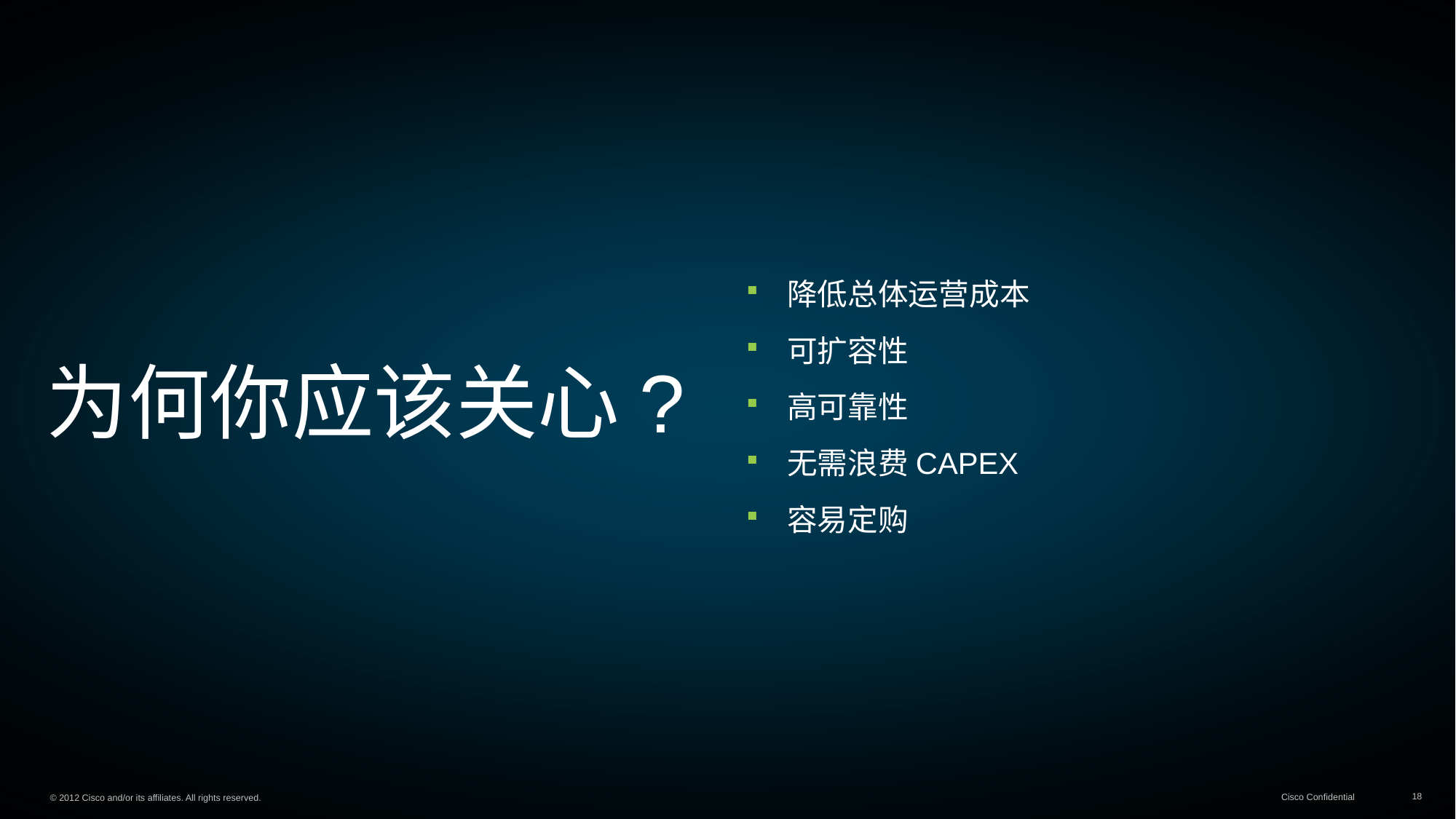

降低总体运营成本
可扩容性
高可靠性
无需浪费CAPEX
容易定购
# 为何你应该关心?